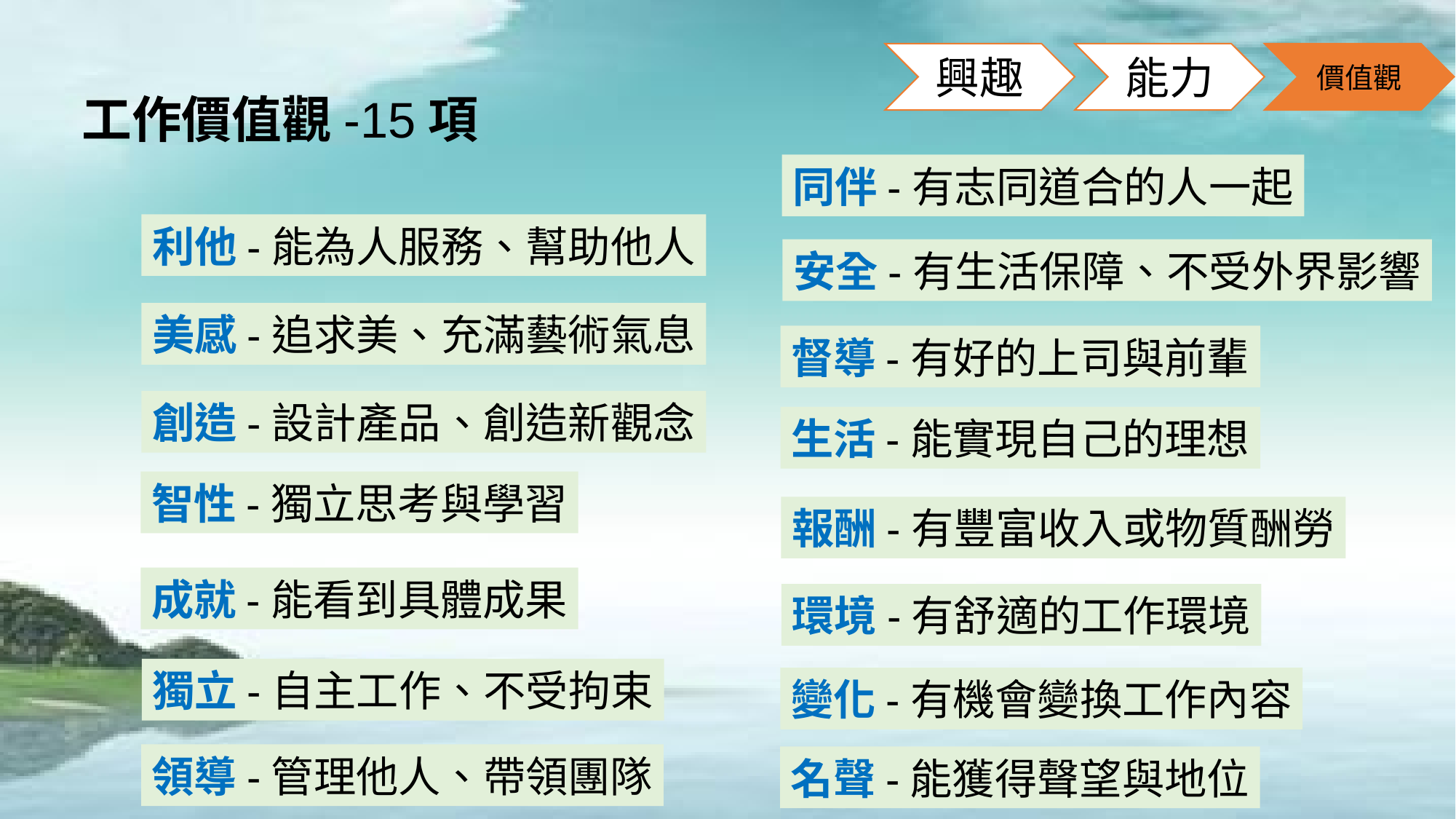

# 工作價值觀-15項
興趣
能力
價值觀
同伴-有志同道合的人一起
利他-能為人服務、幫助他人
安全-有生活保障、不受外界影響
美感-追求美、充滿藝術氣息
督導-有好的上司與前輩
創造-設計產品、創造新觀念
生活-能實現自己的理想
智性-獨立思考與學習
報酬-有豐富收入或物質酬勞
成就-能看到具體成果
環境-有舒適的工作環境
獨立-自主工作、不受拘束
變化-有機會變換工作內容
領導-管理他人、帶領團隊
名聲-能獲得聲望與地位